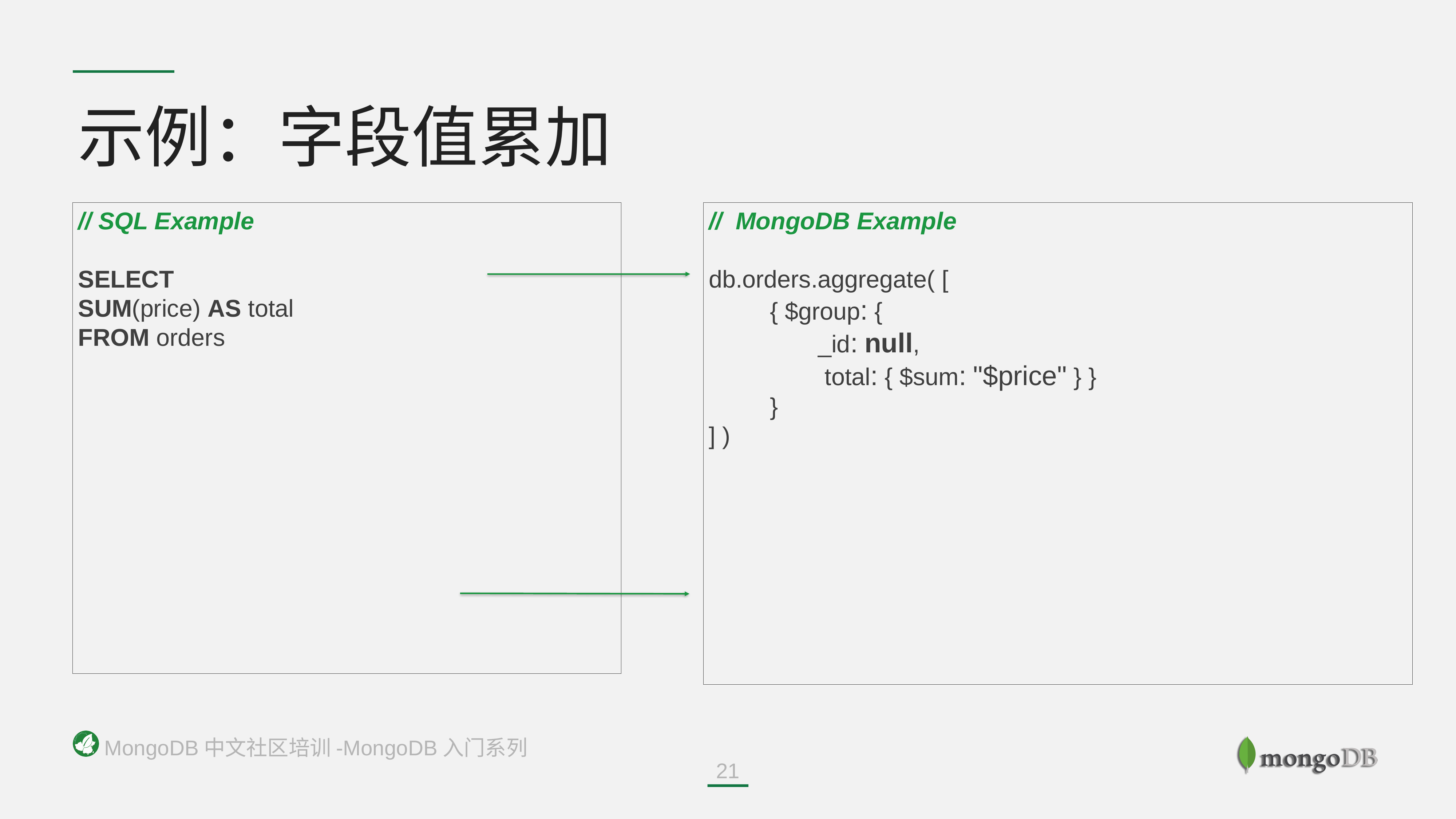

示例：字段值累加
// SQL Example

SELECT
SUM(price) AS total
FROM orders

//  MongoDB Example

db.orders.aggregate( [
	 { $group: {
		_id: null,
		 total: { $sum: "$price" } }
	 }
] )